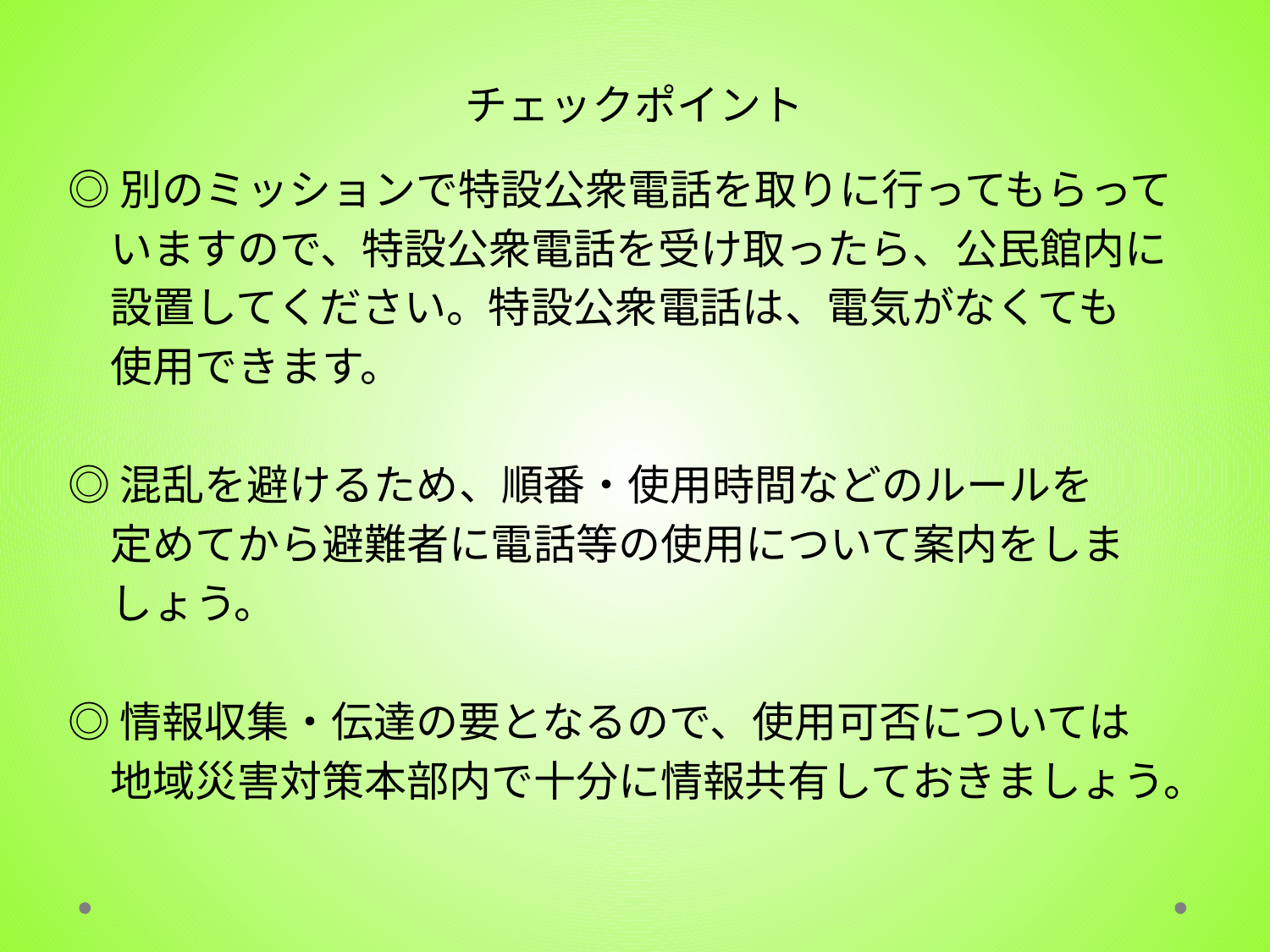

# チェックポイント
◎別のミッションで特設公衆電話を取りに行ってもらって
　いますので、特設公衆電話を受け取ったら、公民館内に
　設置してください。特設公衆電話は、電気がなくても
　使用できます。

◎混乱を避けるため、順番・使用時間などのルールを
　定めてから避難者に電話等の使用について案内をしま
　しょう。

◎情報収集・伝達の要となるので、使用可否については
　地域災害対策本部内で十分に情報共有しておきましょう。